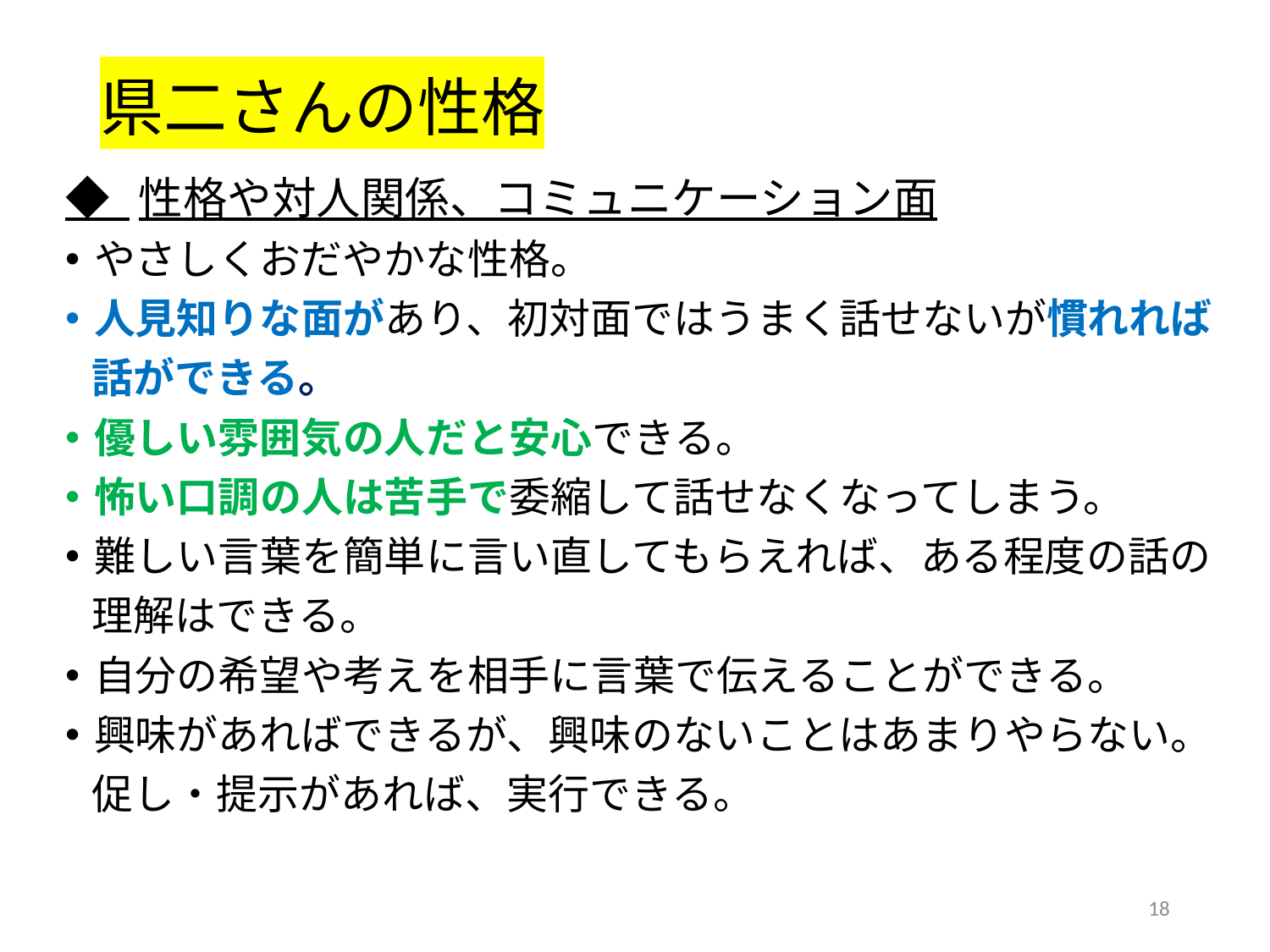

# 県二さんの性格
◆  性格や対人関係、コミュニケーション面
やさしくおだやかな性格。
人見知りな面があり、初対面ではうまく話せないが慣れれば
  話ができる。
優しい雰囲気の人だと安心できる。
怖い口調の人は苦手で委縮して話せなくなってしまう。
難しい言葉を簡単に言い直してもらえれば、ある程度の話の
  理解はできる。
自分の希望や考えを相手に言葉で伝えることができる。
興味があればできるが、興味のないことはあまりやらない。
  促し・提示があれば、実行できる。
18